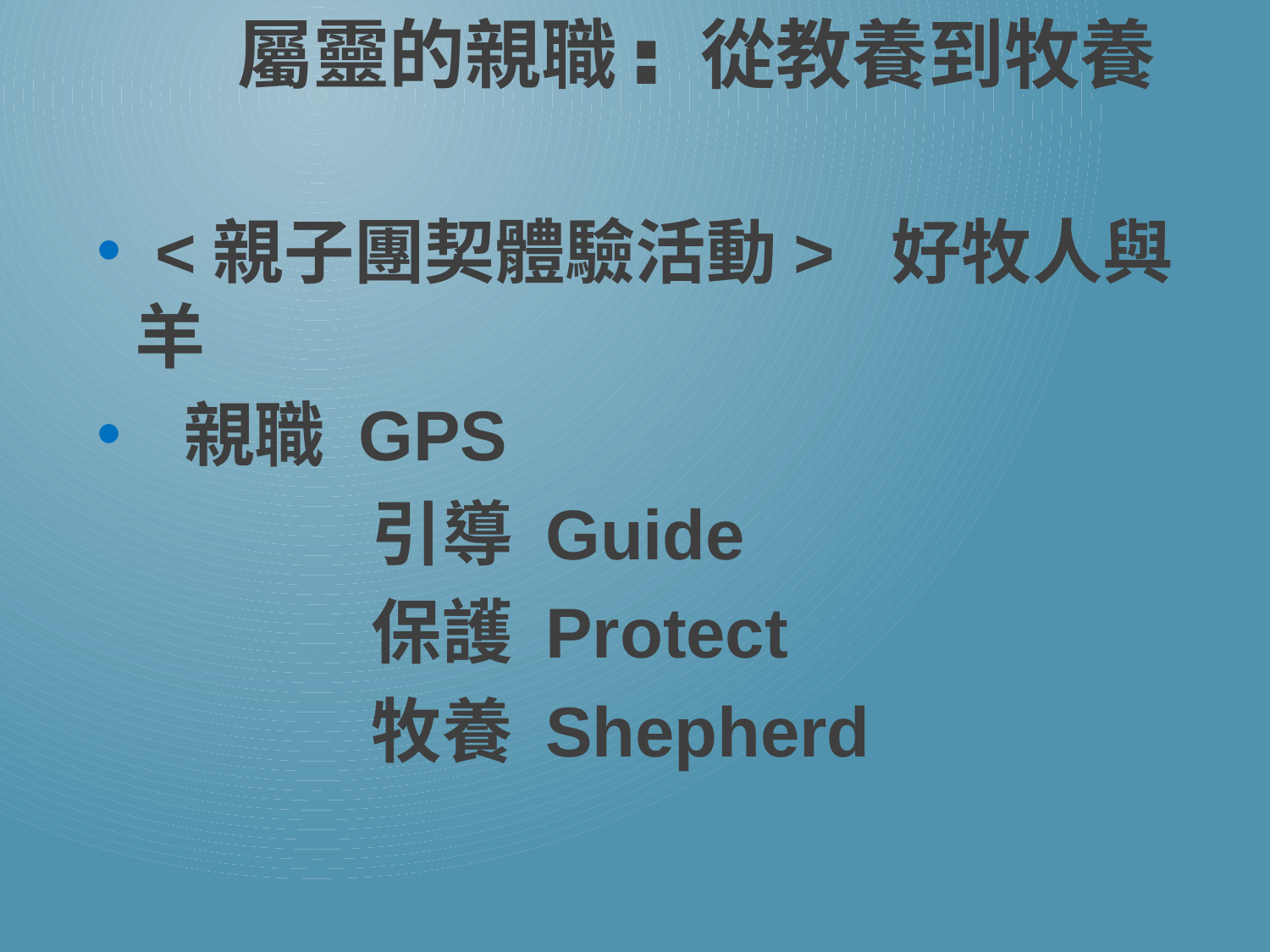

# 屬靈的親職: 從教養到牧養
 <親子團契體驗活動>  好牧人與羊
  親職 GPS
                引導 Guide
                保護 Protect
                牧養 Shepherd